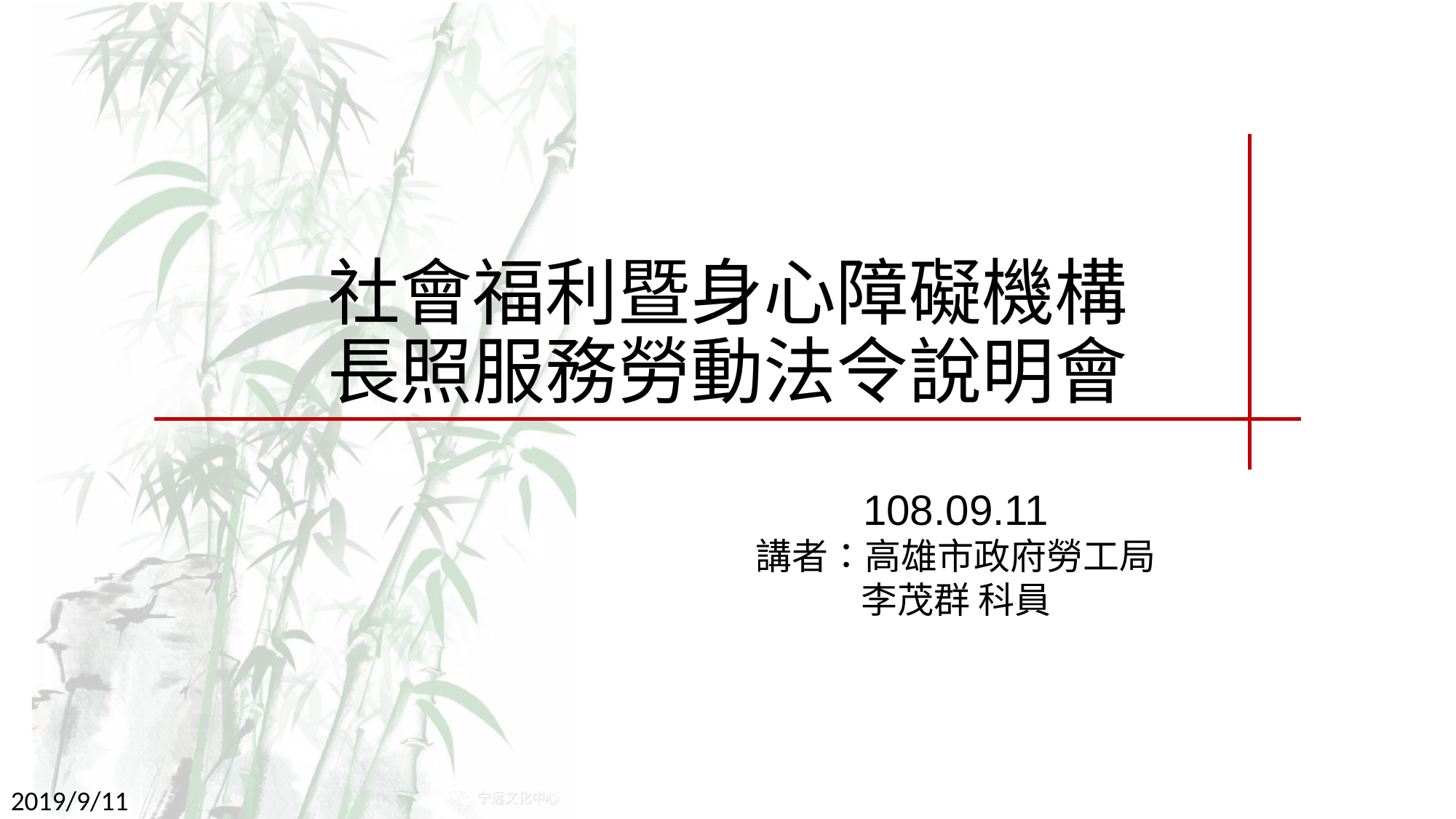

# 社會福利暨身心障礙機構 長照服務勞動法令說明會
108.09.11
講者：高雄市政府勞工局
李茂群 科員
2019/9/11